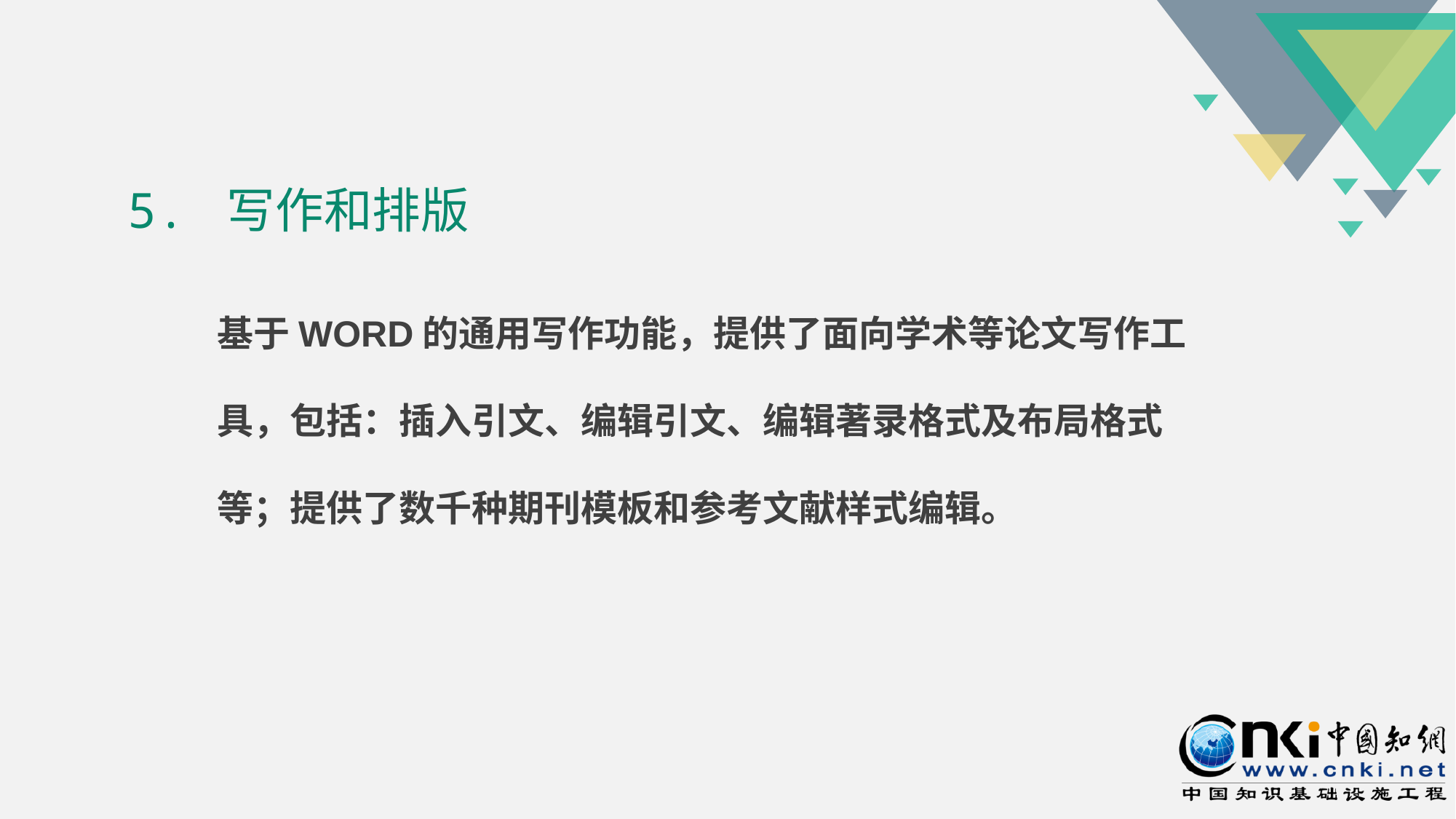

5. 写作和排版
基于WORD的通用写作功能，提供了面向学术等论文写作工具，包括：插入引文、编辑引文、编辑著录格式及布局格式等；提供了数千种期刊模板和参考文献样式编辑。